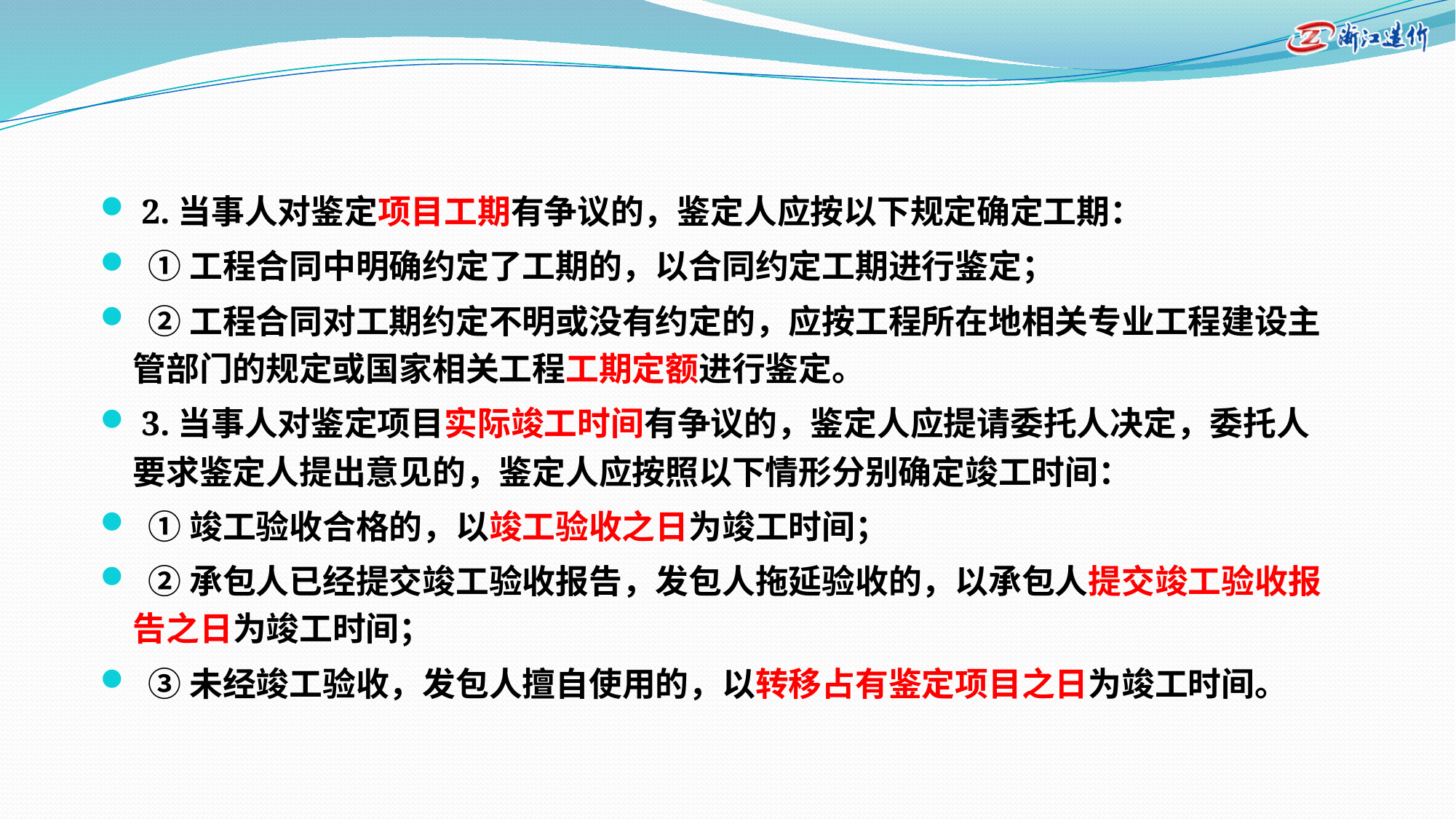

2.当事人对鉴定项目工期有争议的，鉴定人应按以下规定确定工期：
  ①工程合同中明确约定了工期的，以合同约定工期进行鉴定；
  ②工程合同对工期约定不明或没有约定的，应按工程所在地相关专业工程建设主管部门的规定或国家相关工程工期定额进行鉴定。
 3.当事人对鉴定项目实际竣工时间有争议的，鉴定人应提请委托人决定，委托人要求鉴定人提出意见的，鉴定人应按照以下情形分别确定竣工时间：
  ①竣工验收合格的，以竣工验收之日为竣工时间；
  ②承包人已经提交竣工验收报告，发包人拖延验收的，以承包人提交竣工验收报告之日为竣工时间；
  ③未经竣工验收，发包人擅自使用的，以转移占有鉴定项目之日为竣工时间。